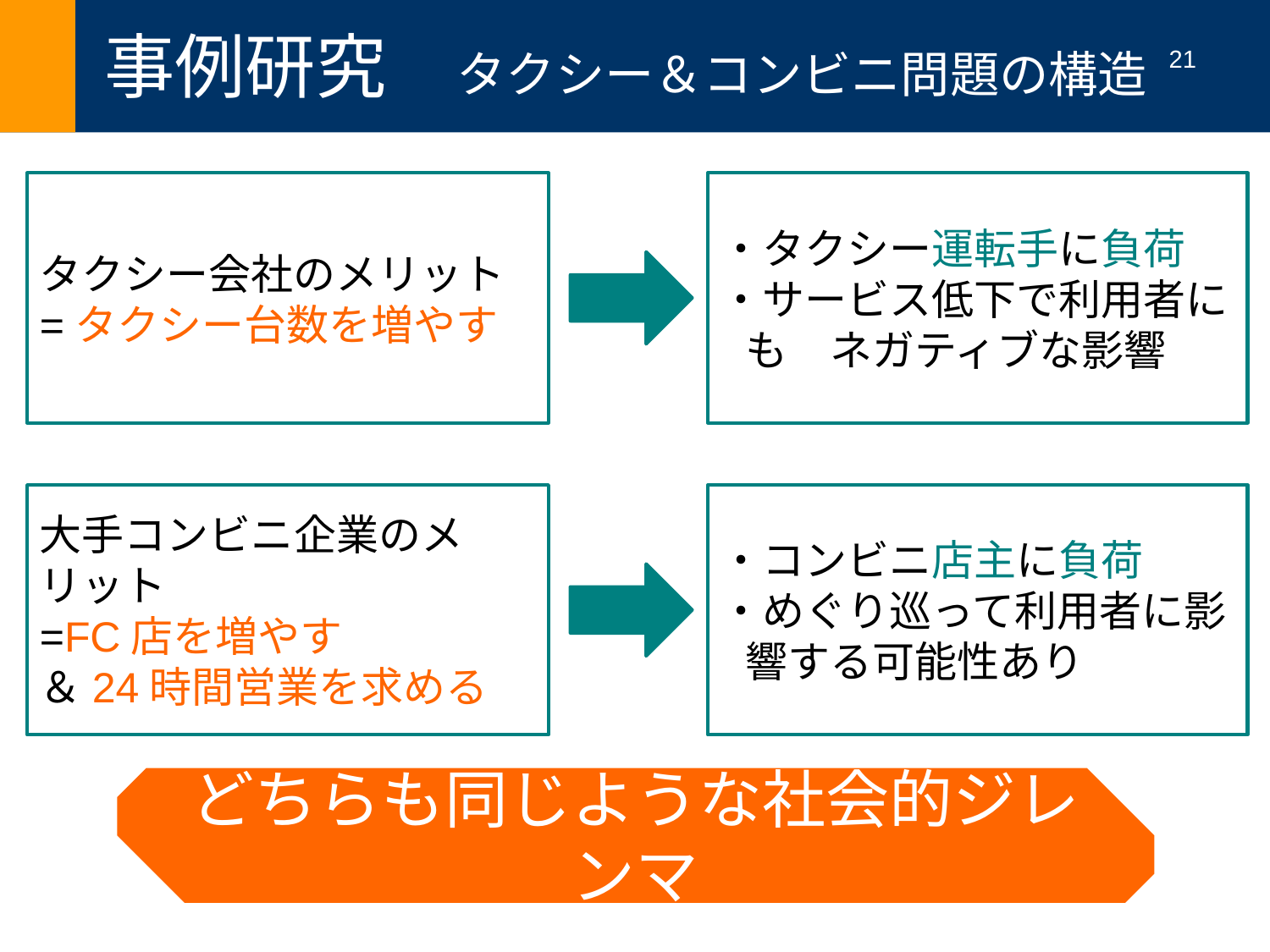

事例研究　タクシー＆コンビニ問題の構造
21
タクシー会社のメリット
=タクシー台数を増やす
・タクシー運転手に負荷
・サービス低下で利用者にも　ネガティブな影響

大手コンビニ企業のメリット
=FC店を増やす
＆24時間営業を求める
・コンビニ店主に負荷
・めぐり巡って利用者に影響する可能性あり

どちらも同じような社会的ジレンマ